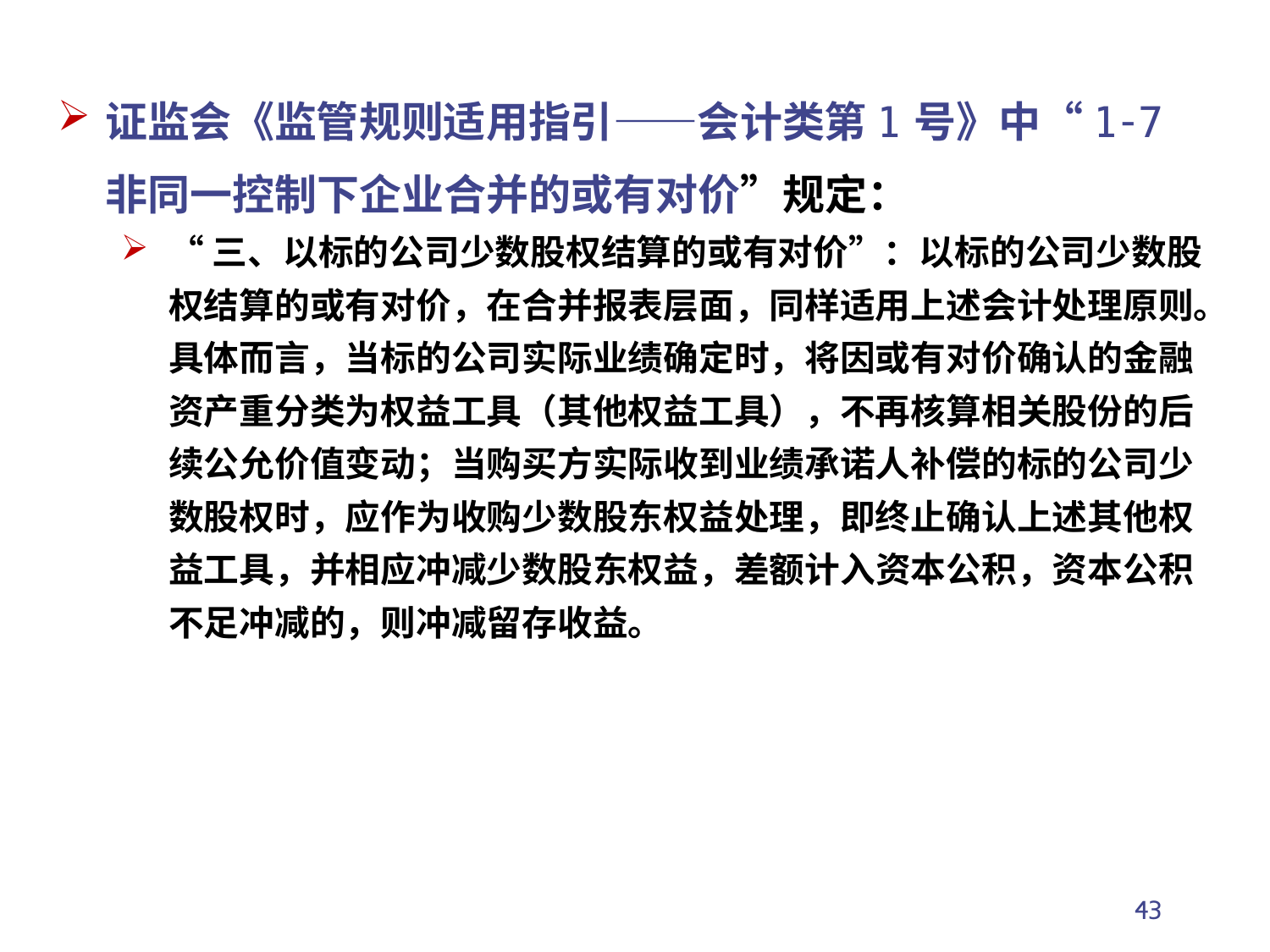

证监会《监管规则适用指引——会计类第1号》中“1-7 非同一控制下企业合并的或有对价”规定：
“三、以标的公司少数股权结算的或有对价”：以标的公司少数股权结算的或有对价，在合并报表层面，同样适用上述会计处理原则。具体而言，当标的公司实际业绩确定时，将因或有对价确认的金融资产重分类为权益工具（其他权益工具），不再核算相关股份的后续公允价值变动；当购买方实际收到业绩承诺人补偿的标的公司少数股权时，应作为收购少数股东权益处理，即终止确认上述其他权益工具，并相应冲减少数股东权益，差额计入资本公积，资本公积不足冲减的，则冲减留存收益。
43